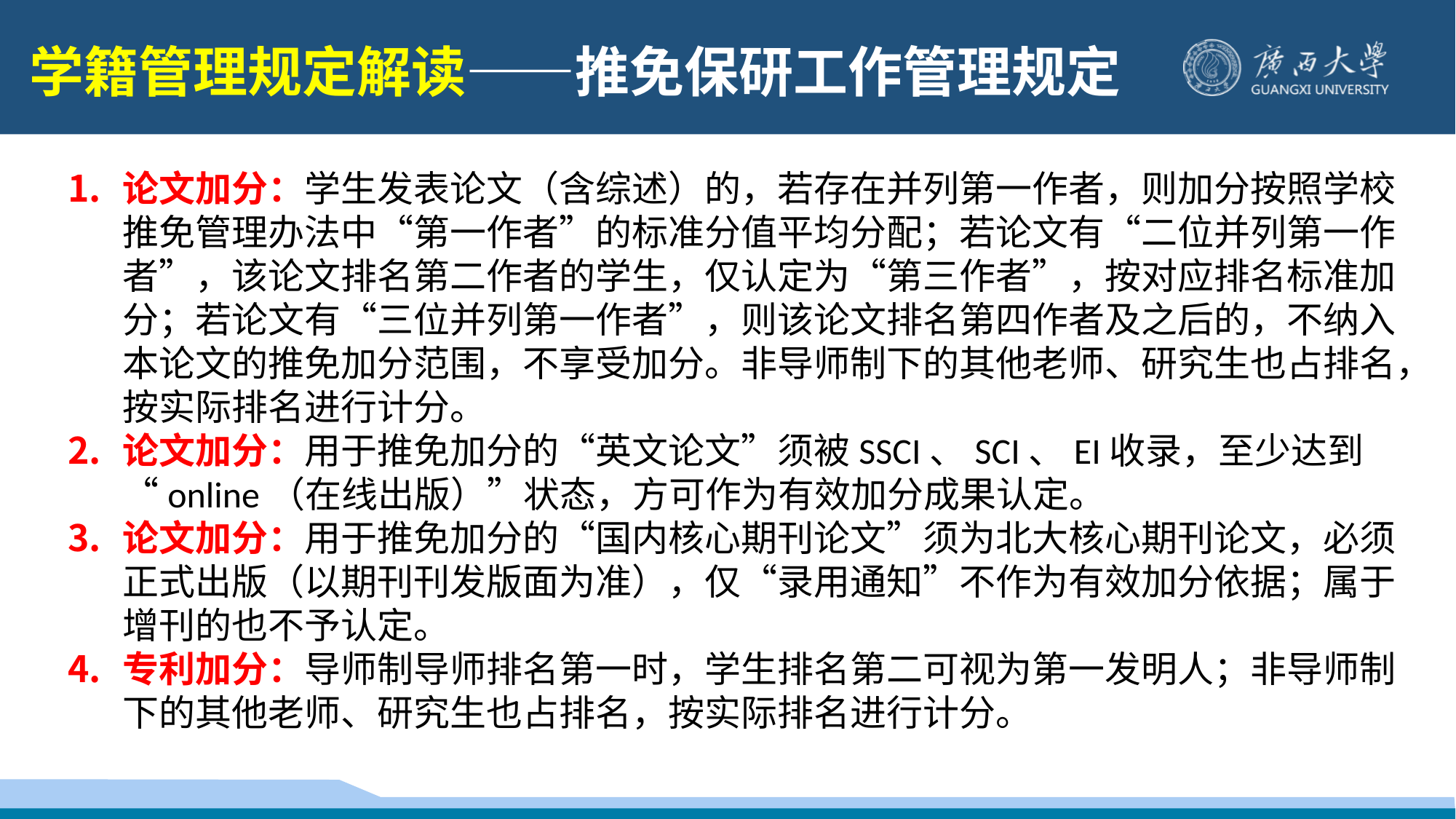

学籍管理规定解读——推免保研工作管理规定
论文加分：学生发表论文（含综述）的，若存在并列第一作者，则加分按照学校推免管理办法中“第一作者”的标准分值平均分配；若论文有“二位并列第一作者”，该论文排名第二作者的学生，仅认定为“第三作者”，按对应排名标准加分；若论文有“三位并列第一作者”，则该论文排名第四作者及之后的，不纳入本论文的推免加分范围，不享受加分。非导师制下的其他老师、研究生也占排名，按实际排名进行计分。
论文加分：用于推免加分的“英文论文”须被SSCI、SCI、EI收录，至少达到“online（在线出版）”状态，方可作为有效加分成果认定。
论文加分：用于推免加分的“国内核心期刊论文”须为北大核心期刊论文，必须正式出版（以期刊刊发版面为准），仅“录用通知”不作为有效加分依据；属于增刊的也不予认定。
专利加分：导师制导师排名第一时，学生排名第二可视为第一发明人；非导师制下的其他老师、研究生也占排名，按实际排名进行计分。